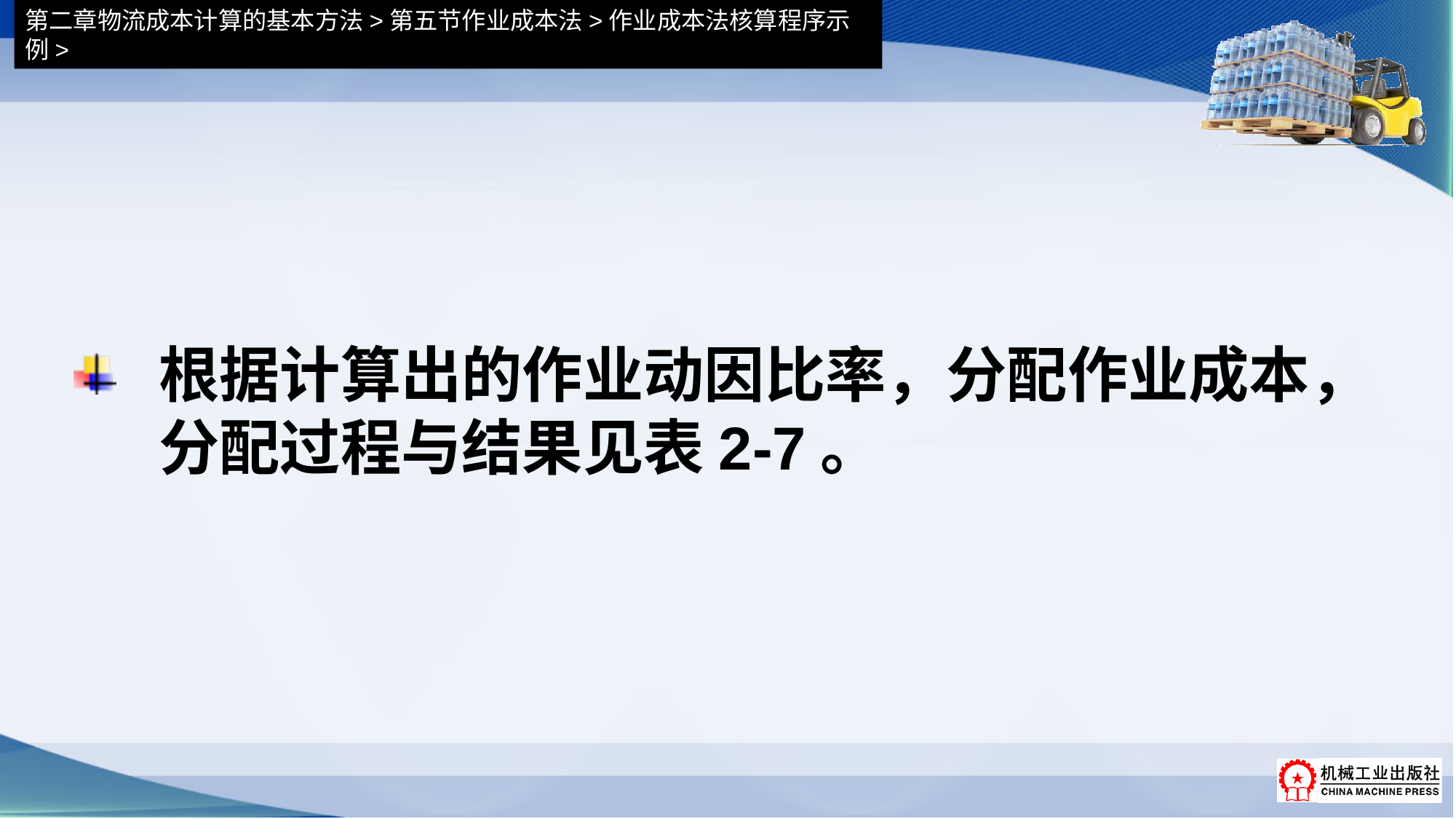

第二章物流成本计算的基本方法>第五节作业成本法>作业成本法核算程序示例>
# 根据计算出的作业动因比率，分配作业成本，分配过程与结果见表2-7。